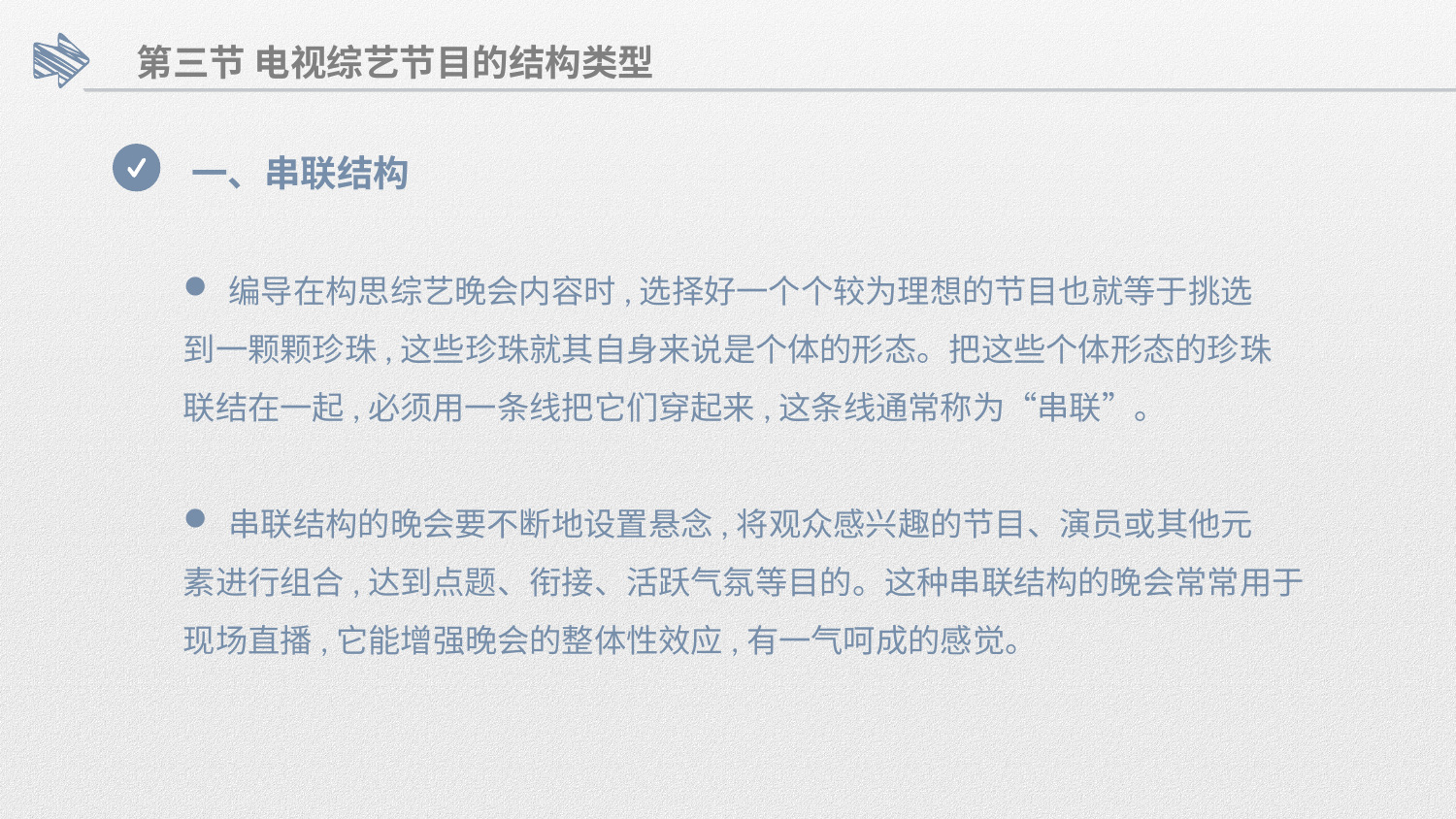

第三节 电视综艺节目的结构类型
一、串联结构

编导在构思综艺晚会内容时,选择好一个个较为理想的节目也就等于挑选
到一颗颗珍珠,这些珍珠就其自身来说是个体的形态。把这些个体形态的珍珠
联结在一起,必须用一条线把它们穿起来,这条线通常称为“串联”。

串联结构的晚会要不断地设置悬念,将观众感兴趣的节目、演员或其他元
素进行组合,达到点题、衔接、活跃气氛等目的。这种串联结构的晚会常常用于
现场直播,它能增强晚会的整体性效应,有一气呵成的感觉。